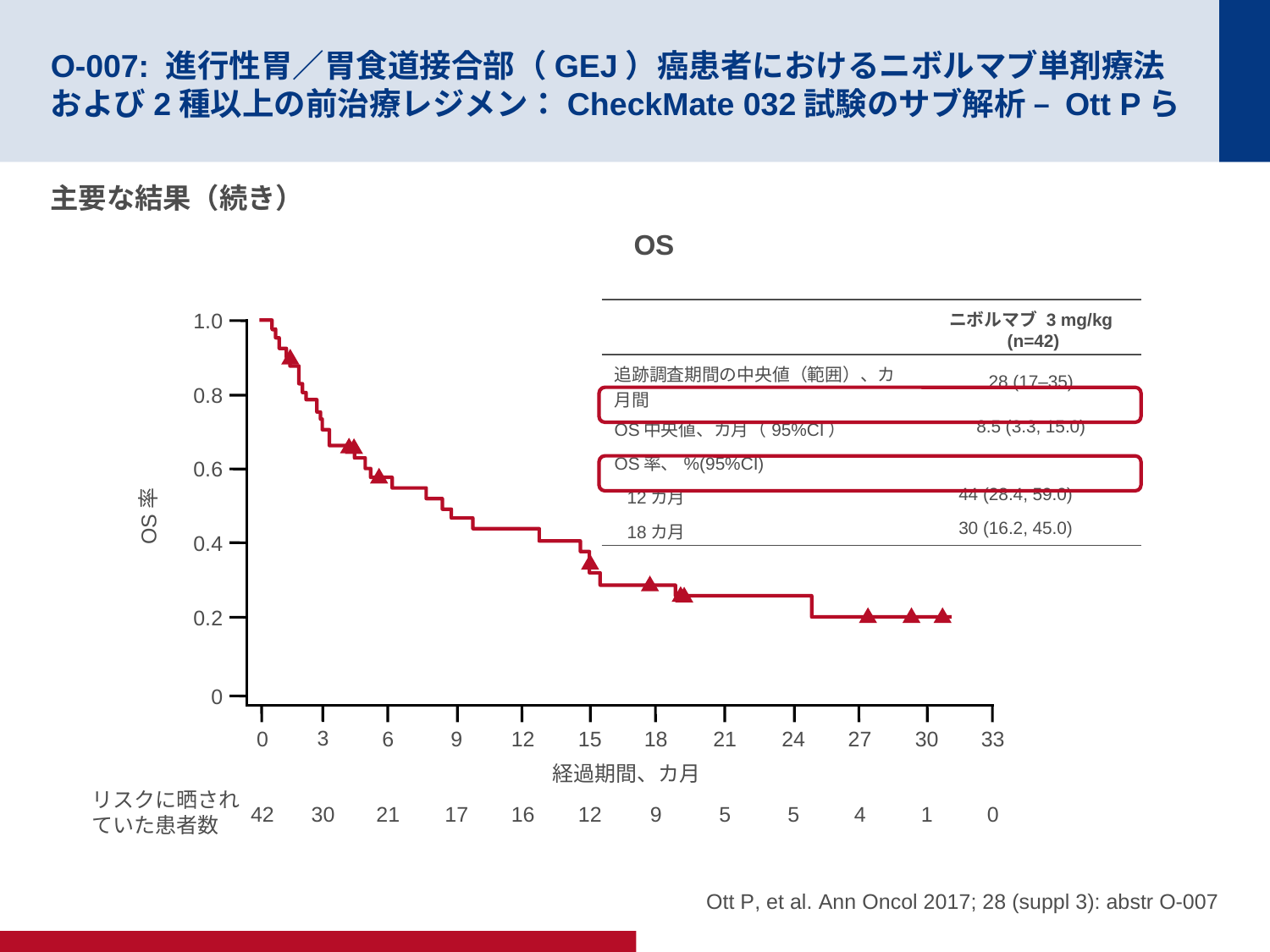

# O-007: 進行性胃／胃食道接合部（GEJ）癌患者におけるニボルマブ単剤療法および2種以上の前治療レジメン：CheckMate 032試験のサブ解析 – Ott Pら
主要な結果（続き）
OS
|  |  | ニボルマブ 3 mg/kg (n=42) |
| --- | --- | --- |
| 追跡調査期間の中央値（範囲）、カ月間 |  | 28 (17–35) |
| OS中央値、カ月（95%CI） |  | 8.5 (3.3, 15.0) |
| OS率、%(95%CI) |  |  |
| 12カ月 | 44 (28.4, 59.0) |  |
| 18カ月 | 30 (16.2, 45.0) |  |
1.0

0.8
0.6
OS率
0.4
0.2
0

3

30
6

21
9

17
12

16
15

12
18

9
21

5
24

5
27

4
30

1
33

0
0

42
経過期間、カ月

リスクに晒されていた患者数
Ott P, et al. Ann Oncol 2017; 28 (suppl 3): abstr O-007